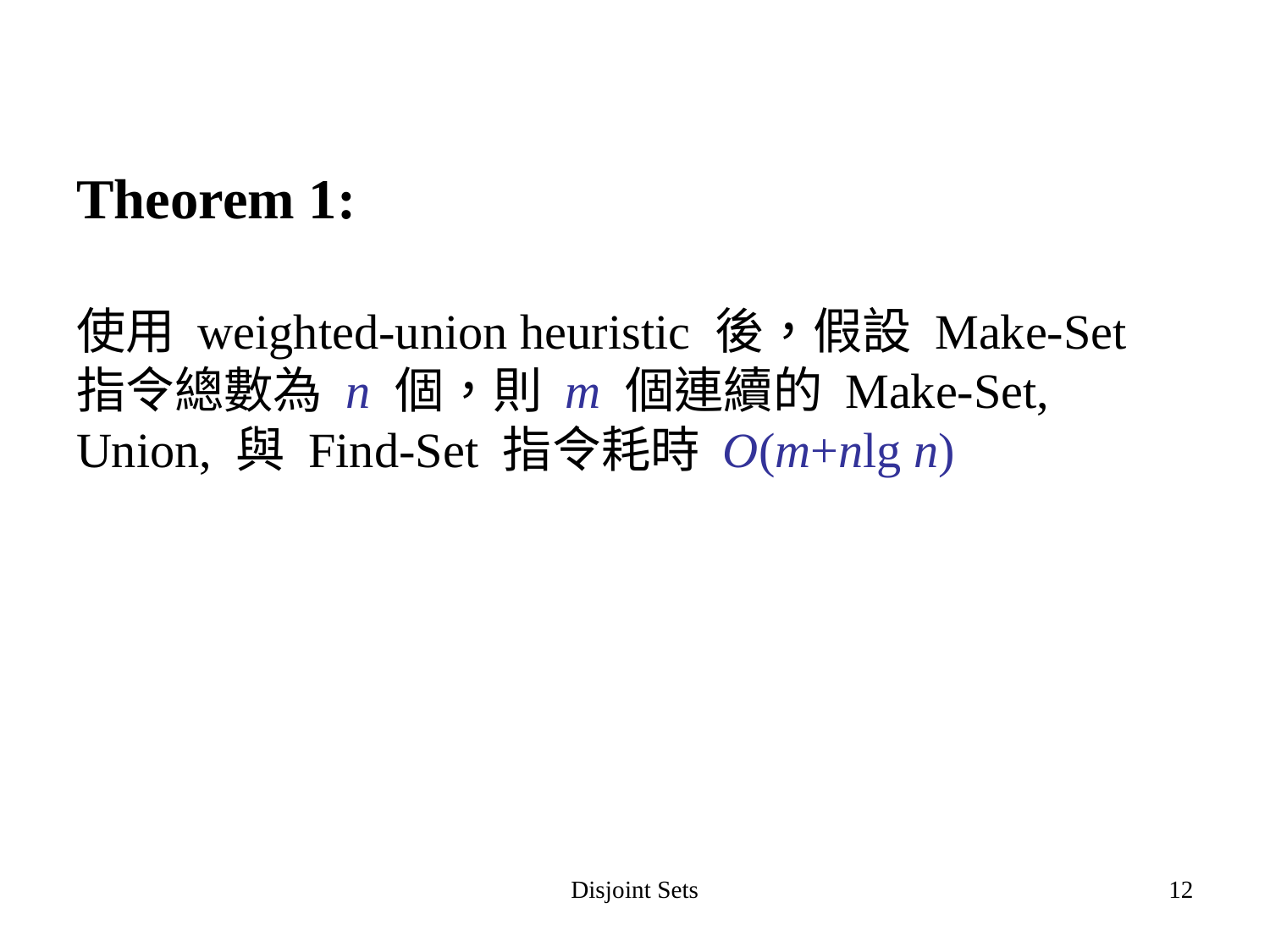

Theorem 1:

使用 weighted-union heuristic 後，假設 Make-Set 指令總數為 n 個，則 m 個連續的 Make-Set, Union, 與 Find-Set 指令耗時 O(m+nlg n)

Disjoint Sets
12